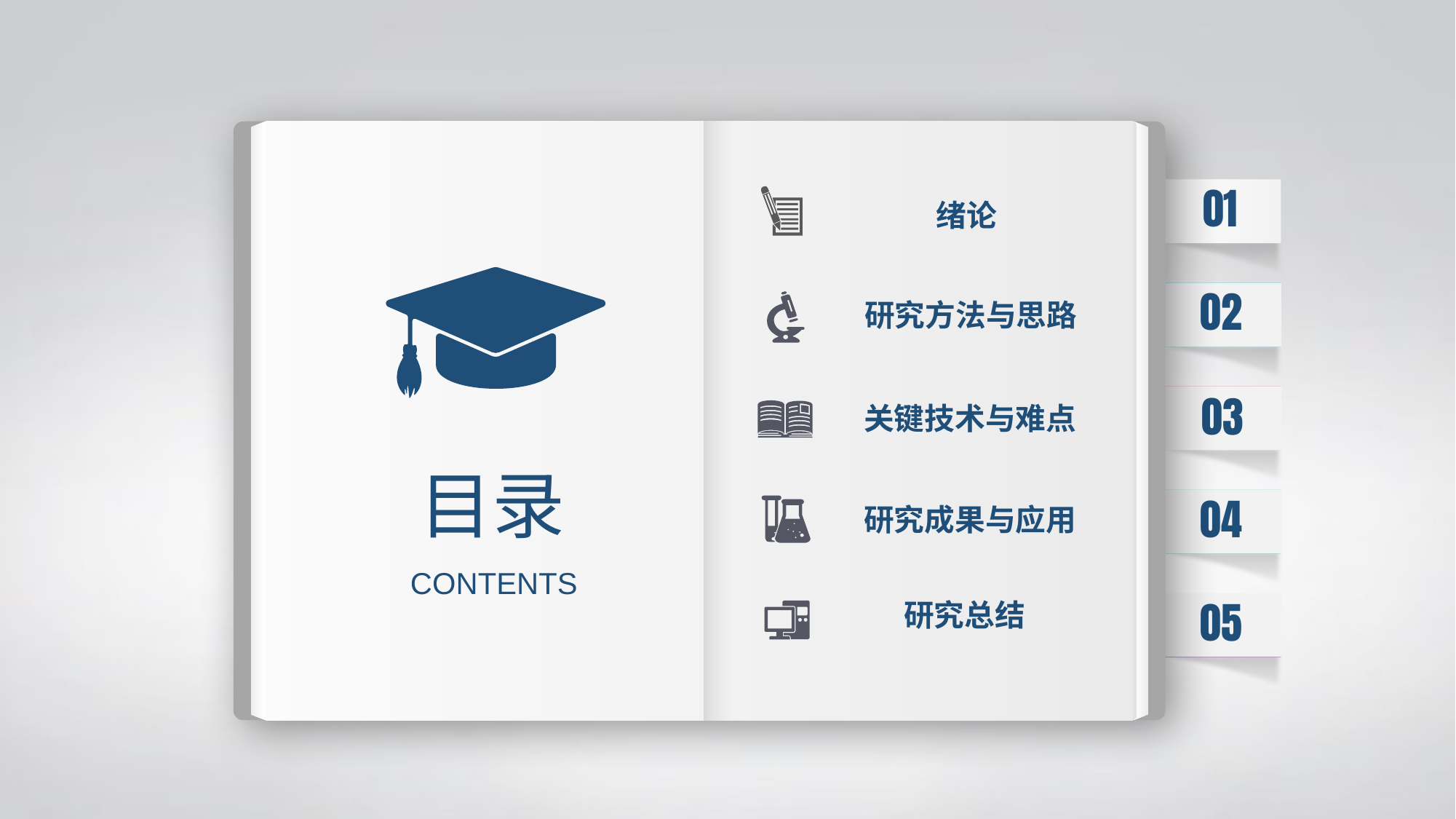

01

绪论

02

研究方法与思路

03

关键技术与难点

目录
CONTENTS

04

研究成果与应用

研究总结

05